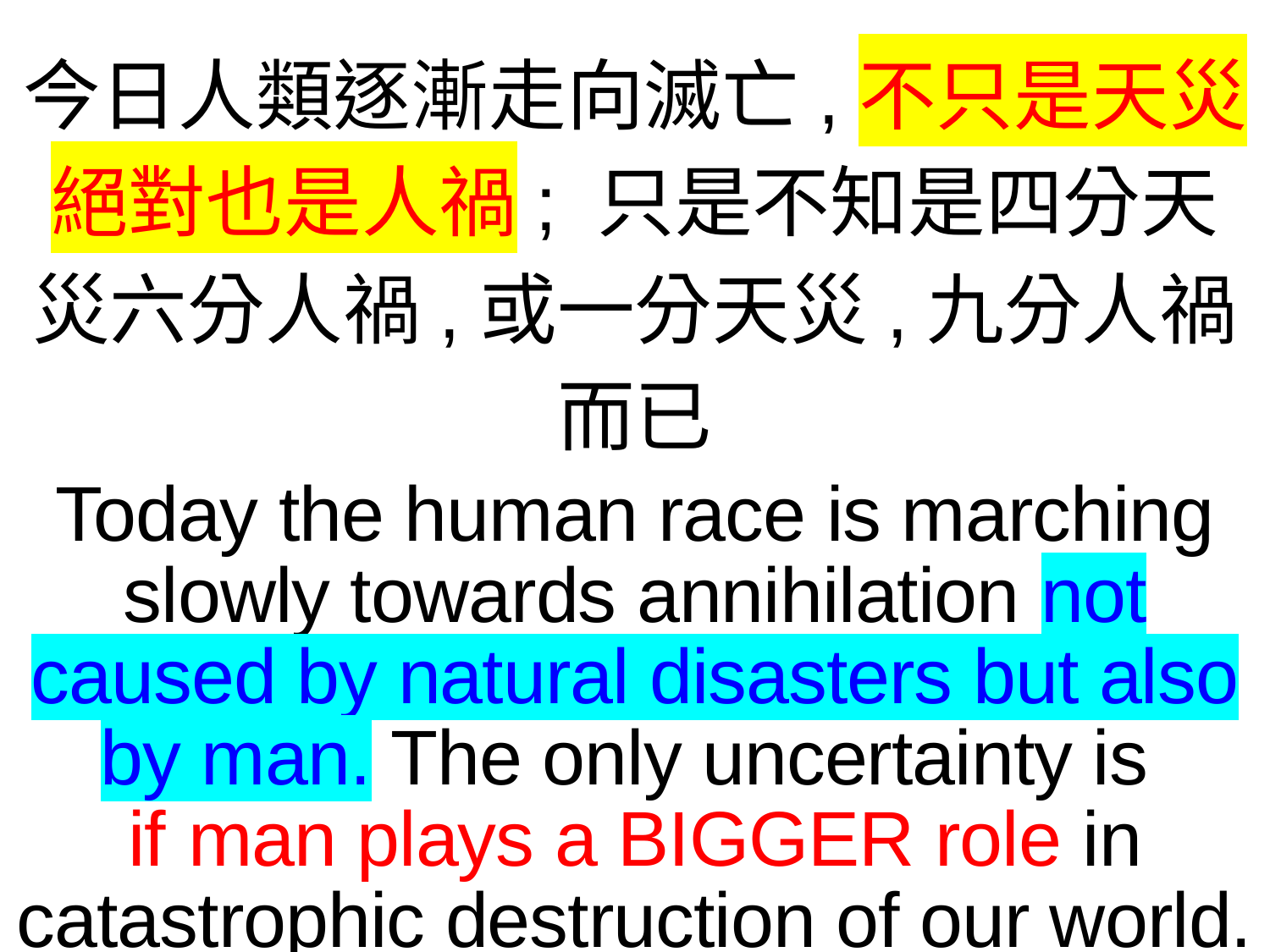

今日人類逐漸走向滅亡,不只是天災絕對也是人禍; 只是不知是四分天災六分人禍,或一分天災,九分人禍而已
Today the human race is marching slowly towards annihilation not caused by natural disasters but also by man. The only uncertainty is
if man plays a BIGGER role in catastrophic destruction of our world.